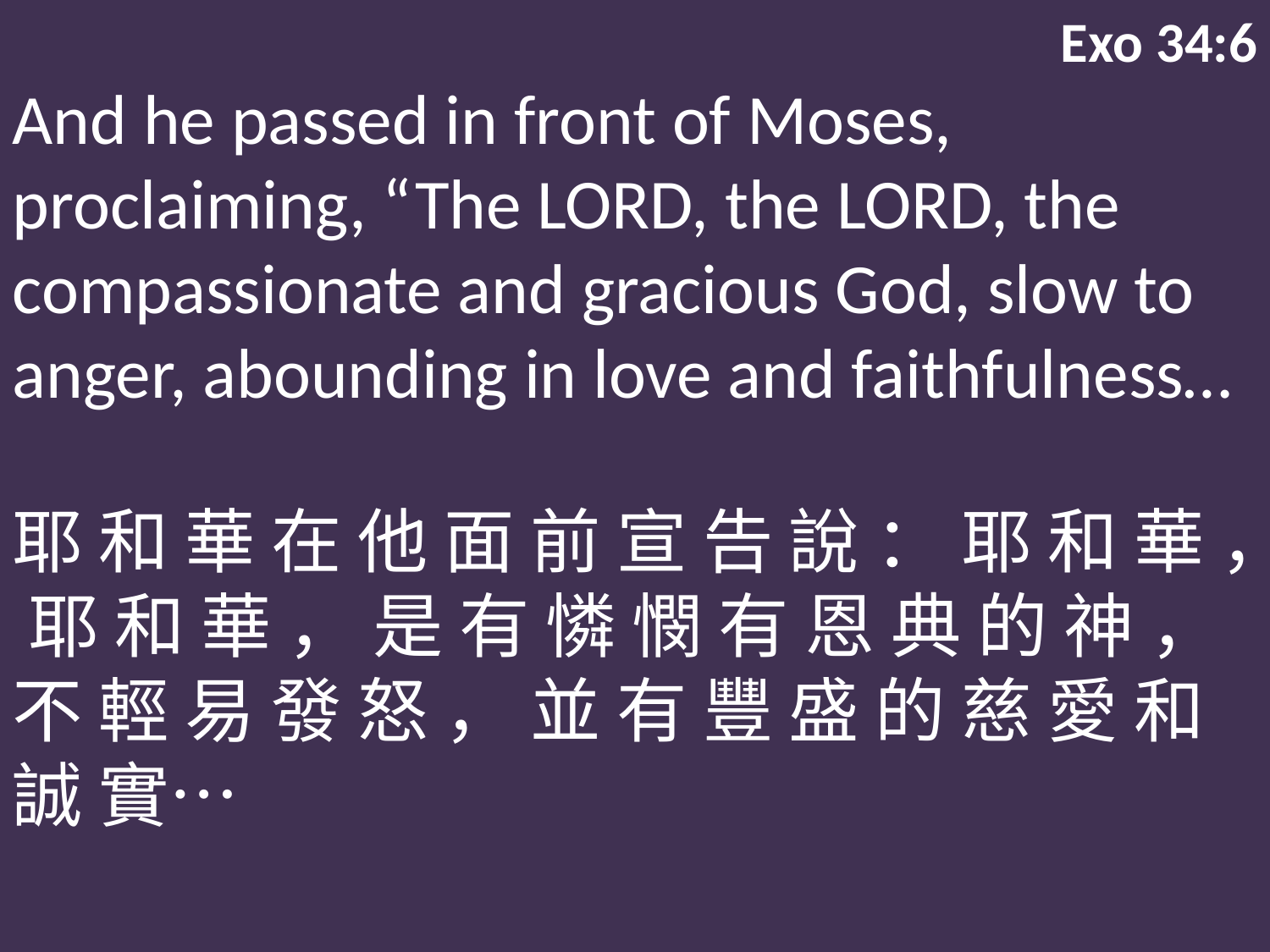

Exo 34:6
And he passed in front of Moses, proclaiming, “The LORD, the LORD, the compassionate and gracious God, slow to anger, abounding in love and faithfulness…

耶 和 華 在 他 面 前 宣 告 說 ： 耶 和 華 ， 耶 和 華 ， 是 有 憐 憫 有 恩 典 的 神 ， 不 輕 易 發 怒 ， 並 有 豐 盛 的 慈 愛 和 誠 實…